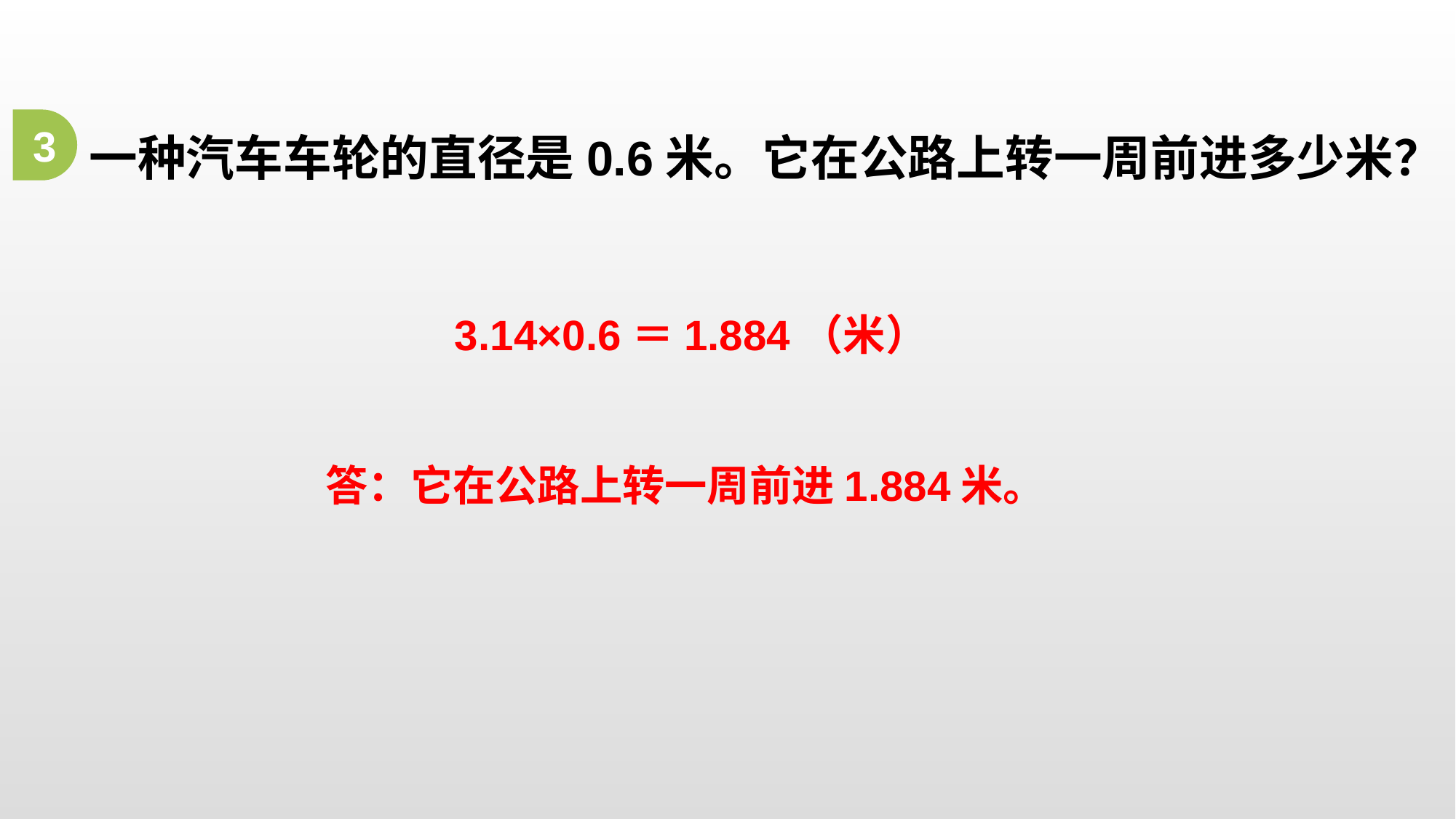

一种汽车车轮的直径是0.6米。它在公路上转一周前进多少米？
3
3.14×0.6＝1.884（米）
答：它在公路上转一周前进1.884米。